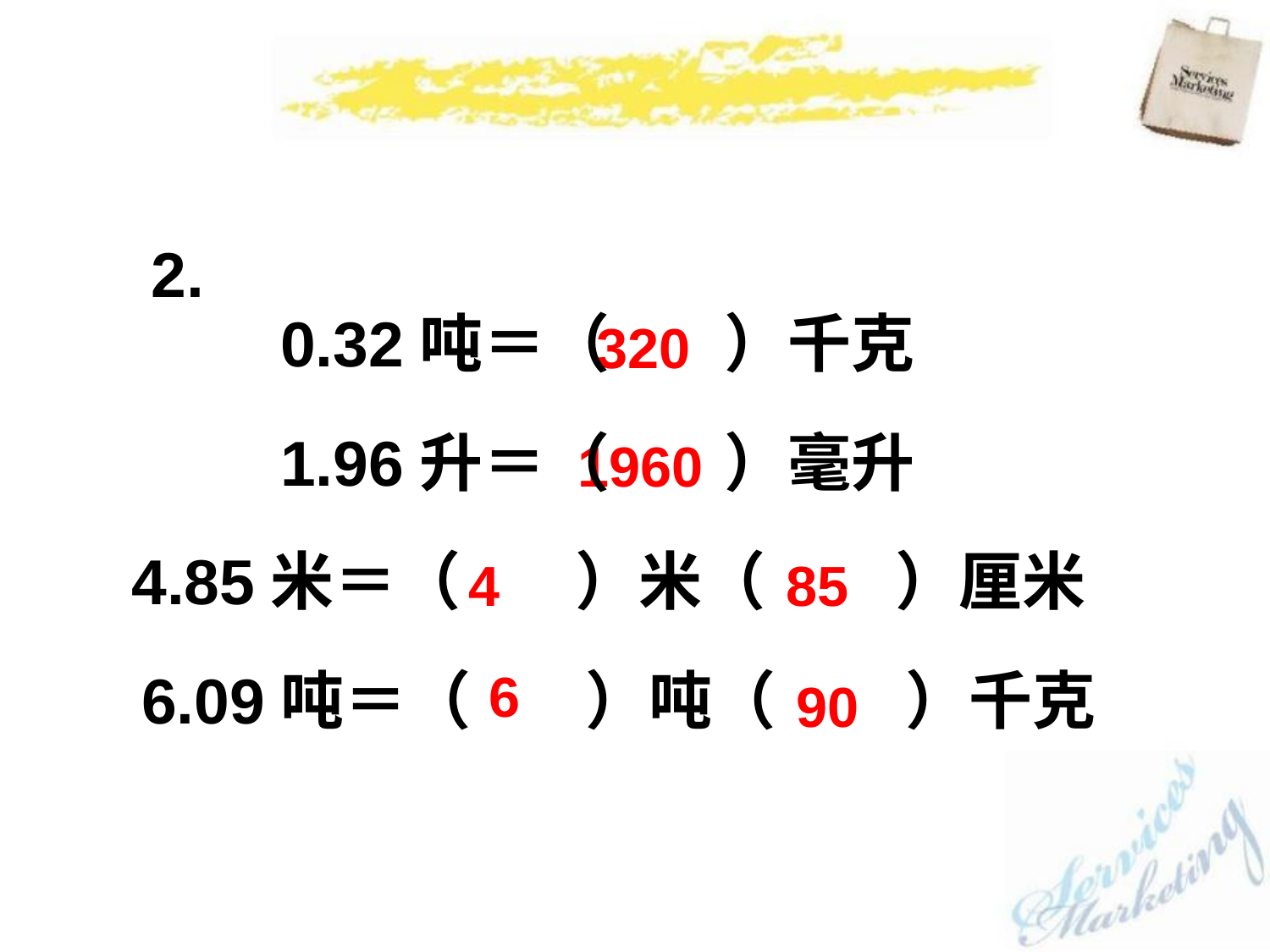

2.
0.32吨＝（        ）千克
320
1.96升＝（        ）毫升
1960
4.85米＝（        ）米（         ）厘米
4
85
6.09吨＝（        ）吨（         ）千克
6
90